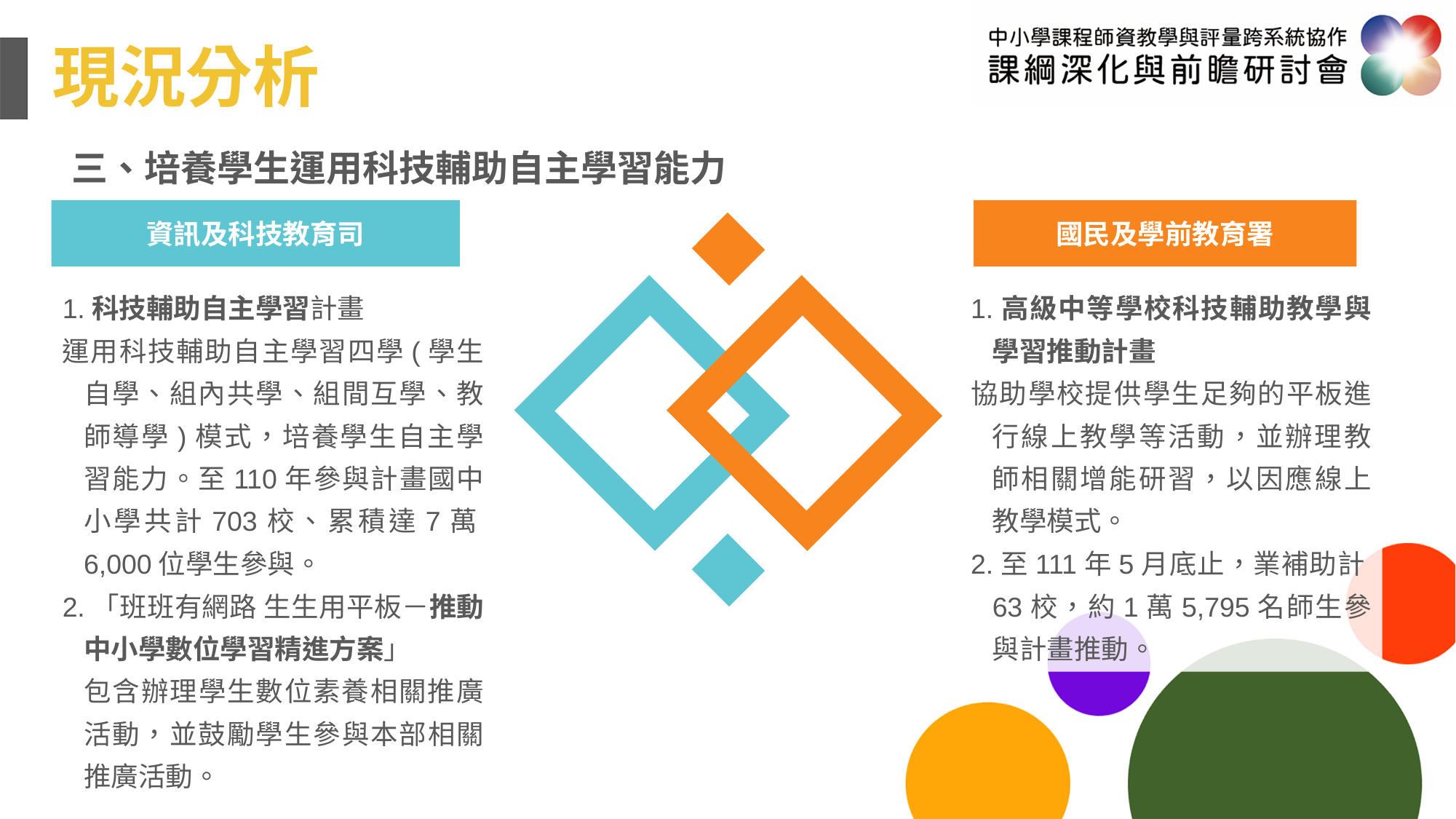

現況分析
三、培養學生運用科技輔助自主學習能力
資訊及科技教育司
國民及學前教育署

1.科技輔助自主學習計畫
運用科技輔助自主學習四學(學生自學、組內共學、組間互學、教師導學)模式，培養學生自主學習能力。至110年參與計畫國中小學共計703校、累積達7萬6,000位學生參與。
2.「班班有網路 生生用平板－推動中小學數位學習精進方案」
包含辦理學生數位素養相關推廣活動，並鼓勵學生參與本部相關推廣活動。
1.高級中等學校科技輔助教學與學習推動計畫
協助學校提供學生足夠的平板進行線上教學等活動，並辦理教師相關增能研習，以因應線上教學模式。
2.至111年5月底止，業補助計63校，約1萬5,795名師生參與計畫推動。